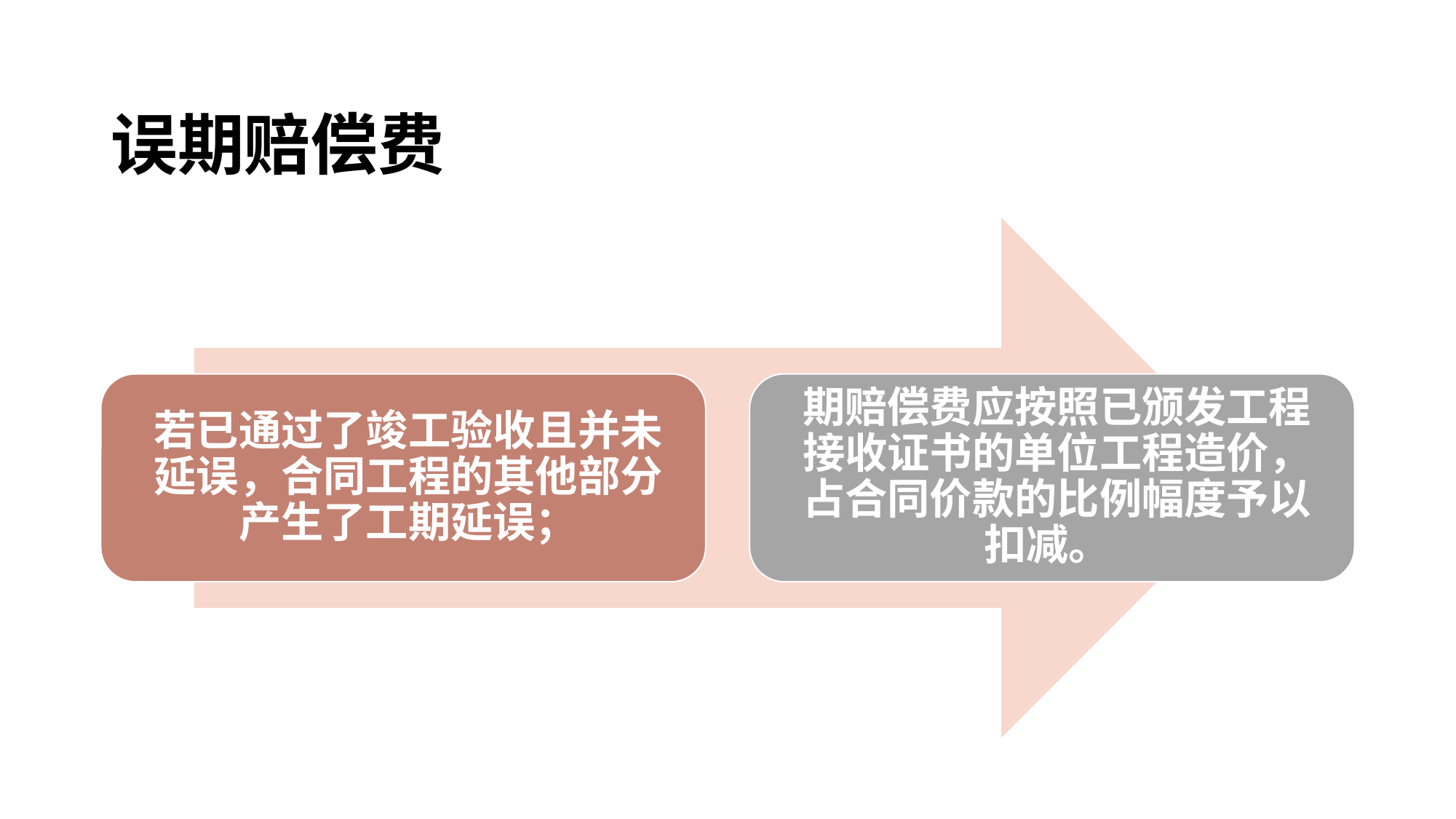

# 误期赔偿费
若已通过了竣工验收且并未延误，合同工程的其他部分产生了工期延误；
期赔偿费应按照已颁发工程接收证书的单位工程造价，占合同价款的比例幅度予以扣减。